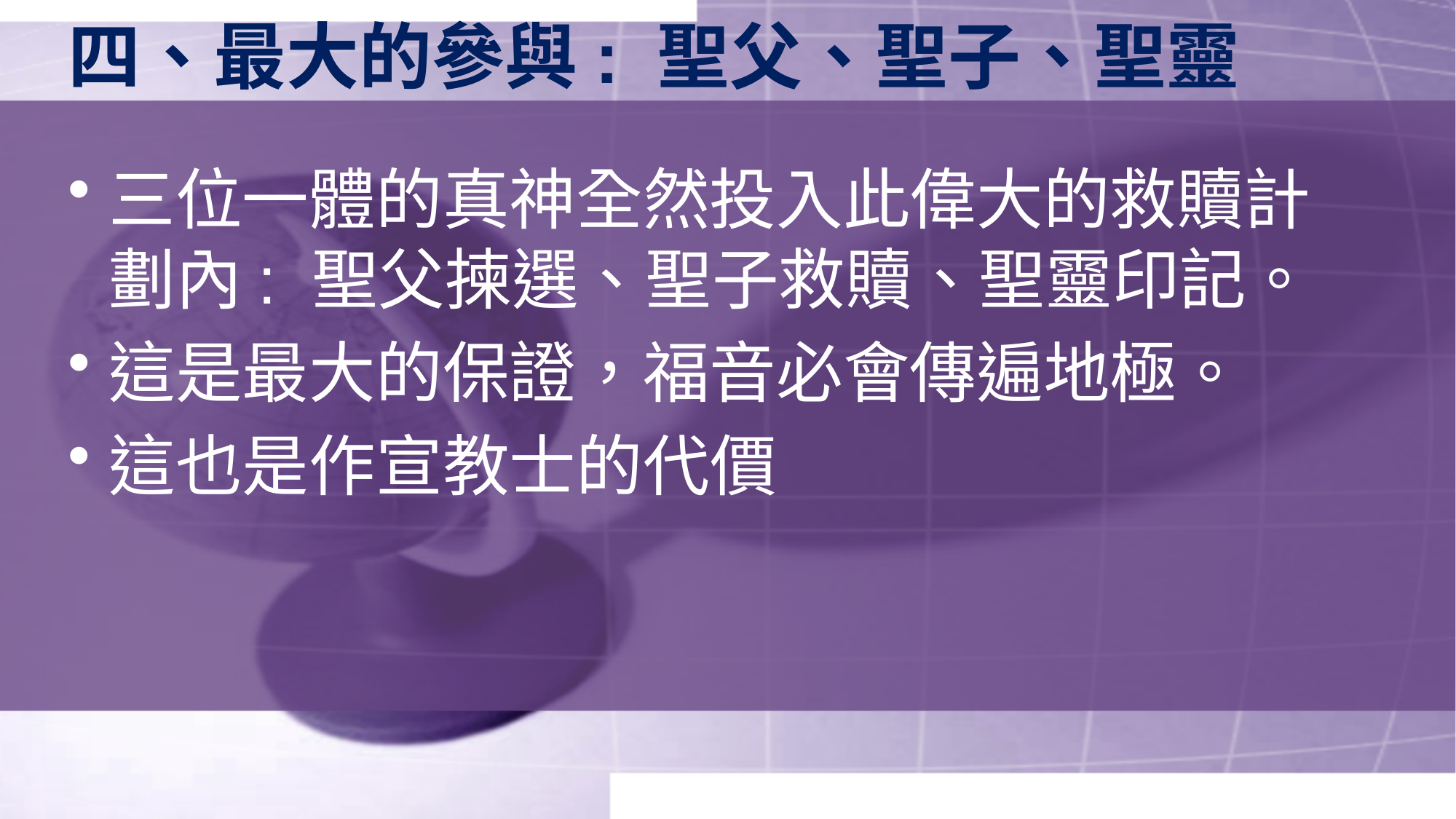

# 四、最大的參與: 聖父、聖子、聖靈
三位一體的真神全然投入此偉大的救贖計劃內: 聖父揀選、聖子救贖、聖靈印記。
這是最大的保證，福音必會傳遍地極。
這也是作宣教士的代價